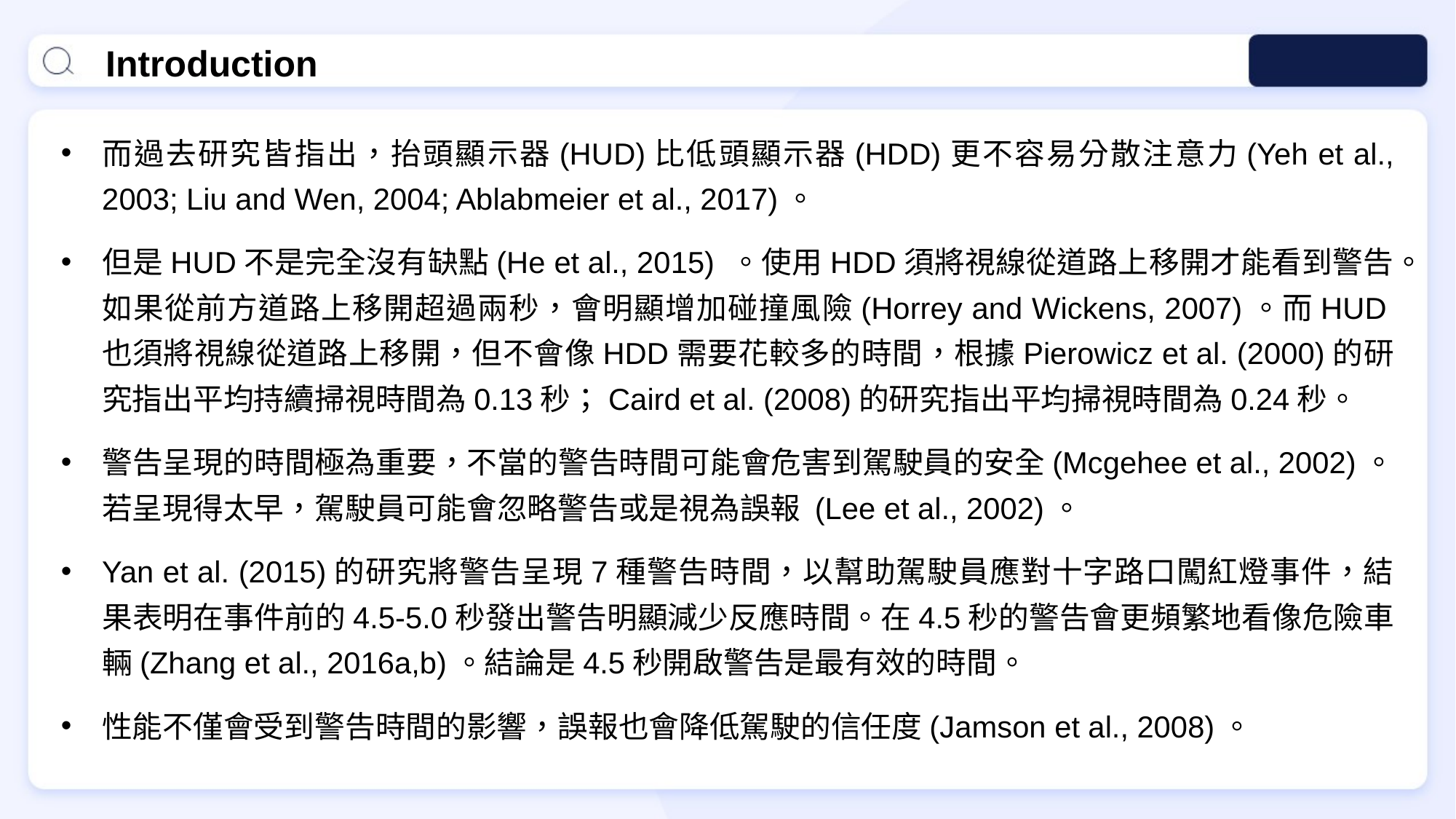

Introduction
而過去研究皆指出，抬頭顯示器(HUD)比低頭顯示器(HDD)更不容易分散注意力(Yeh et al., 2003; Liu and Wen, 2004; Ablabmeier et al., 2017)。
但是HUD不是完全沒有缺點(He et al., 2015) 。使用HDD須將視線從道路上移開才能看到警告。如果從前方道路上移開超過兩秒，會明顯增加碰撞風險(Horrey and Wickens, 2007)。而HUD也須將視線從道路上移開，但不會像HDD需要花較多的時間，根據Pierowicz et al. (2000)的研究指出平均持續掃視時間為0.13秒；Caird et al. (2008)的研究指出平均掃視時間為0.24秒。
警告呈現的時間極為重要，不當的警告時間可能會危害到駕駛員的安全(Mcgehee et al., 2002)。若呈現得太早，駕駛員可能會忽略警告或是視為誤報 (Lee et al., 2002)。
Yan et al. (2015)的研究將警告呈現7種警告時間，以幫助駕駛員應對十字路口闖紅燈事件，結果表明在事件前的4.5-5.0秒發出警告明顯減少反應時間。在4.5秒的警告會更頻繁地看像危險車輛(Zhang et al., 2016a,b)。結論是4.5秒開啟警告是最有效的時間。
性能不僅會受到警告時間的影響，誤報也會降低駕駛的信任度(Jamson et al., 2008)。